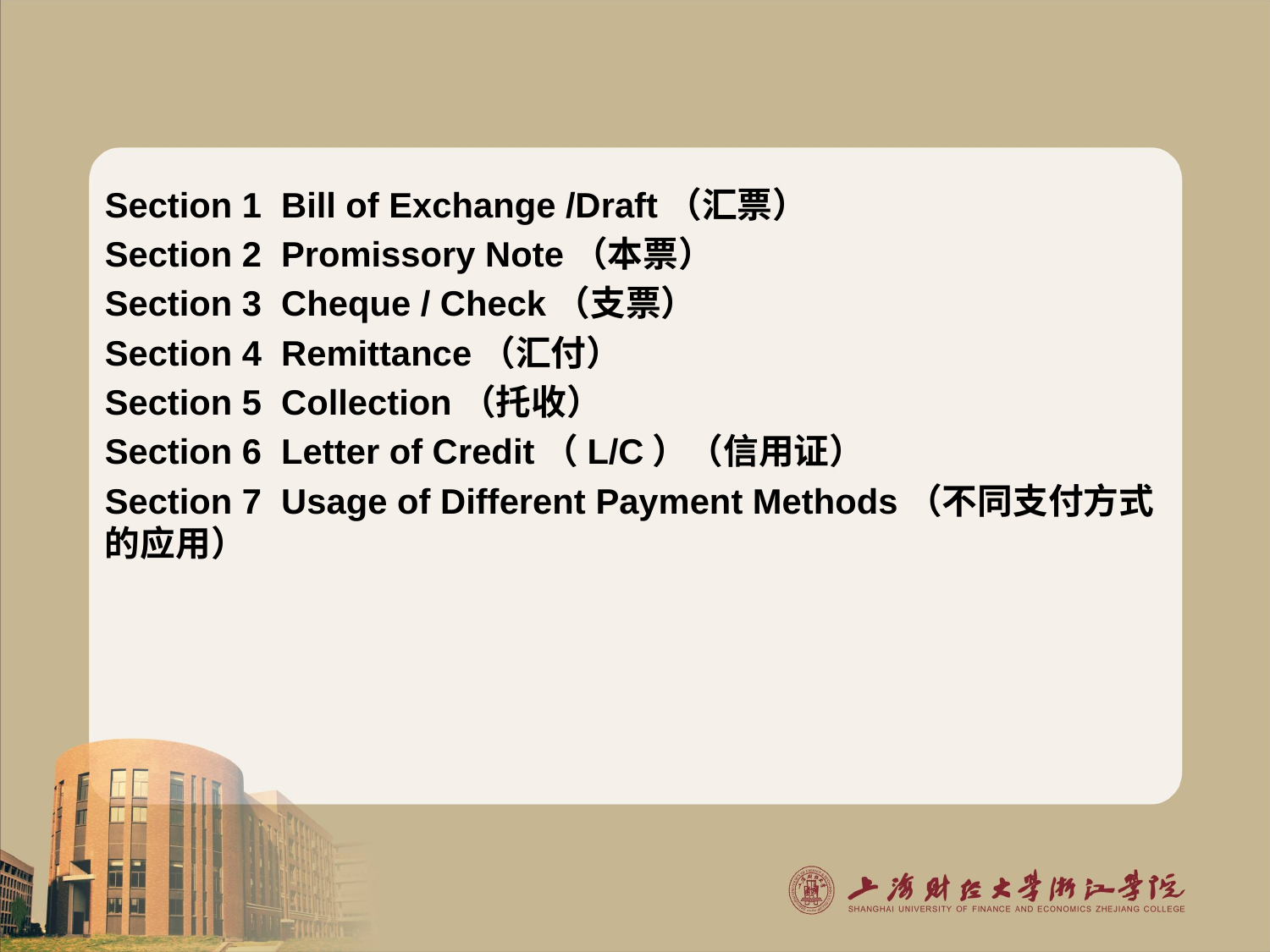

Section 1  Bill of Exchange /Draft（汇票）
Section 2  Promissory Note（本票）
Section 3  Cheque / Check（支票）
Section 4  Remittance（汇付）
Section 5  Collection（托收）
Section 6  Letter of Credit（L/C）（信用证）
Section 7  Usage of Different Payment Methods（不同支付方式的应用）